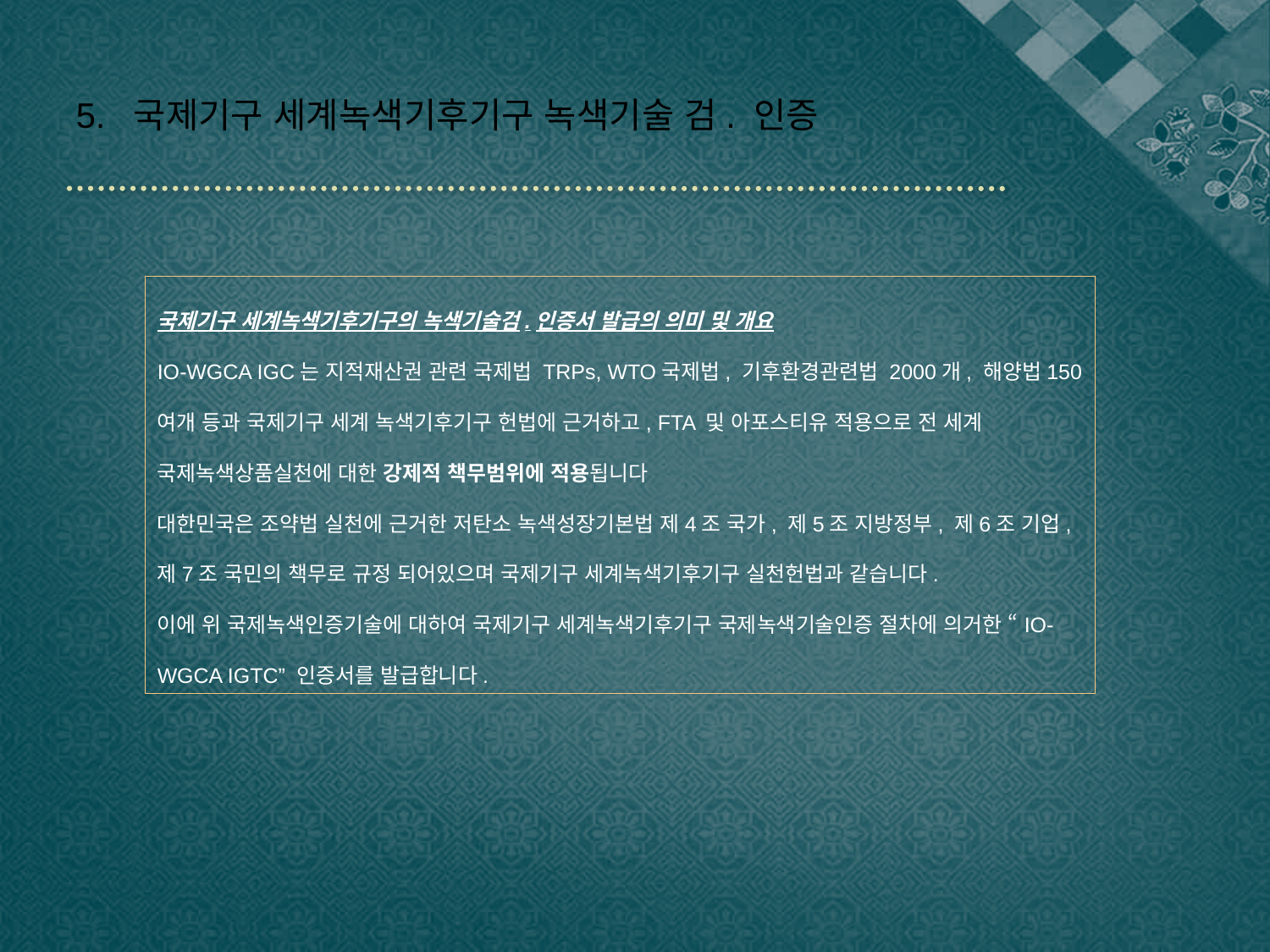

# 5.  국제기구 세계녹색기후기구 녹색기술 검. 인증
국제기구 세계녹색기후기구의 녹색기술검.인증서 발급의 의미 및 개요
IO-WGCA IGC는 지적재산권 관련 국제법 TRPs, WTO국제법, 기후환경관련법 2000개, 해양법150여개 등과 국제기구 세계 녹색기후기구 헌법에 근거하고, FTA 및 아포스티유 적용으로 전 세계 국제녹색상품실천에 대한 강제적 책무범위에 적용됩니다
대한민국은 조약법 실천에 근거한 저탄소 녹색성장기본법 제4조 국가, 제5조 지방정부, 제6조 기업, 제7조 국민의 책무로 규정 되어있으며 국제기구 세계녹색기후기구 실천헌법과 같습니다.
이에 위 국제녹색인증기술에 대하여 국제기구 세계녹색기후기구 국제녹색기술인증 절차에 의거한 “IO-WGCA IGTC” 인증서를 발급합니다.